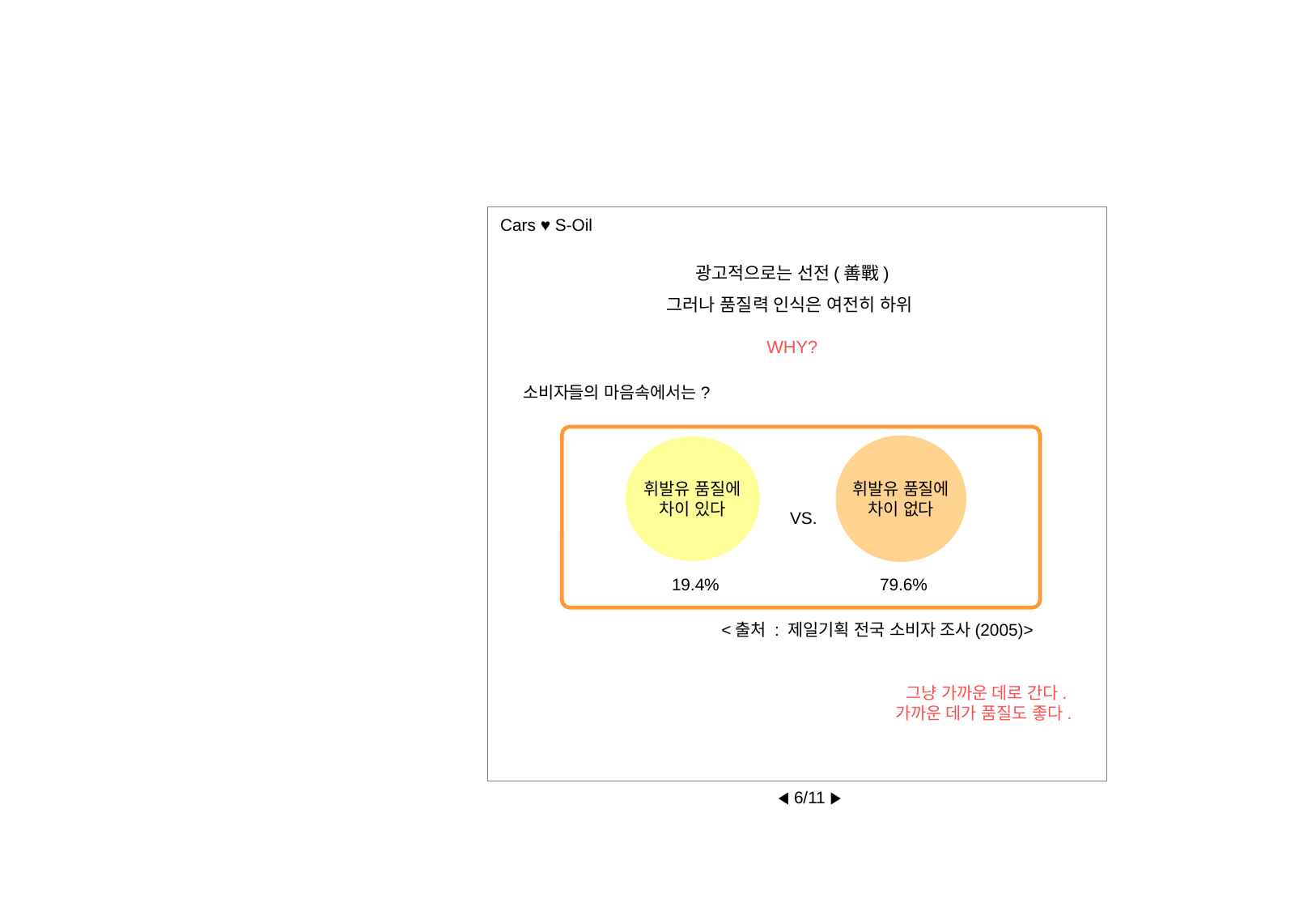

Cars ♥ S-Oil
광고적으로는 선전(善戰)
그러나 품질력 인식은 여전히 하위
WHY?
소비자들의 마음속에서는?

휘발유 품질에
차이 없다
휘발유 품질에
차이 있다
VS.
19.4%
79.6%
<출처 : 제일기획 전국 소비자 조사(2005)>
그냥 가까운 데로 간다.
가까운 데가 품질도 좋다.
◀ 6/11 ▶